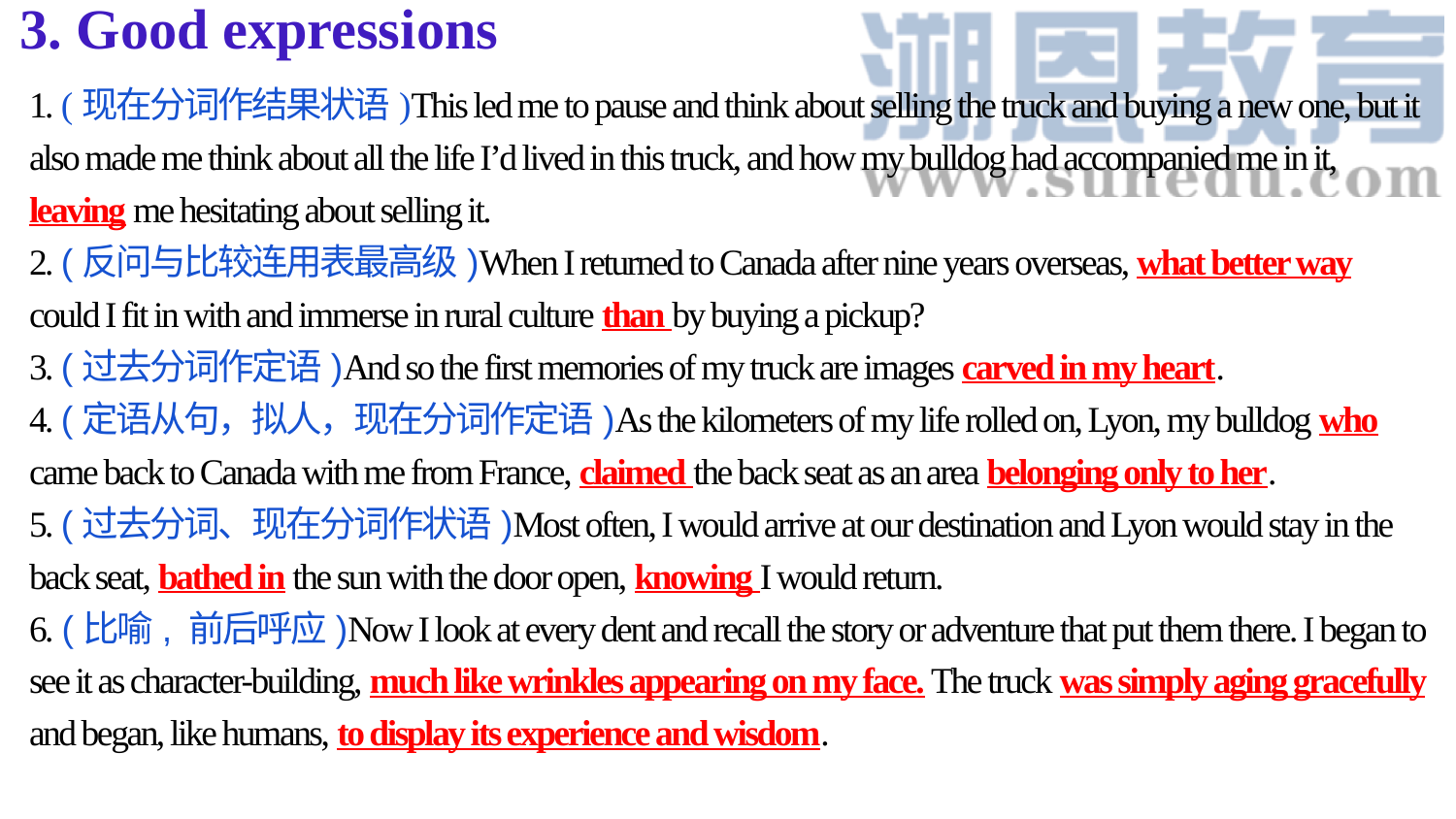

3. Good expressions
1. (现在分词作结果状语)This led me to pause and think about selling the truck and buying a new one, but it also made me think about all the life I’d lived in this truck, and how my bulldog had accompanied me in it, leaving me hesitating about selling it.
2. (反问与比较连用表最高级)When I returned to Canada after nine years overseas, what better way could I fit in with and immerse in rural culture than by buying a pickup?
3. (过去分词作定语)And so the first memories of my truck are images carved in my heart.
4. (定语从句，拟人，现在分词作定语)As the kilometers of my life rolled on, Lyon, my bulldog who came back to Canada with me from France, claimed the back seat as an area belonging only to her.
5. (过去分词、现在分词作状语)Most often, I would arrive at our destination and Lyon would stay in the back seat, bathed in the sun with the door open, knowing I would return.
6. (比喻, 前后呼应)Now I look at every dent and recall the story or adventure that put them there. I began to see it as character-building, much like wrinkles appearing on my face. The truck was simply aging gracefully and began, like humans, to display its experience and wisdom.